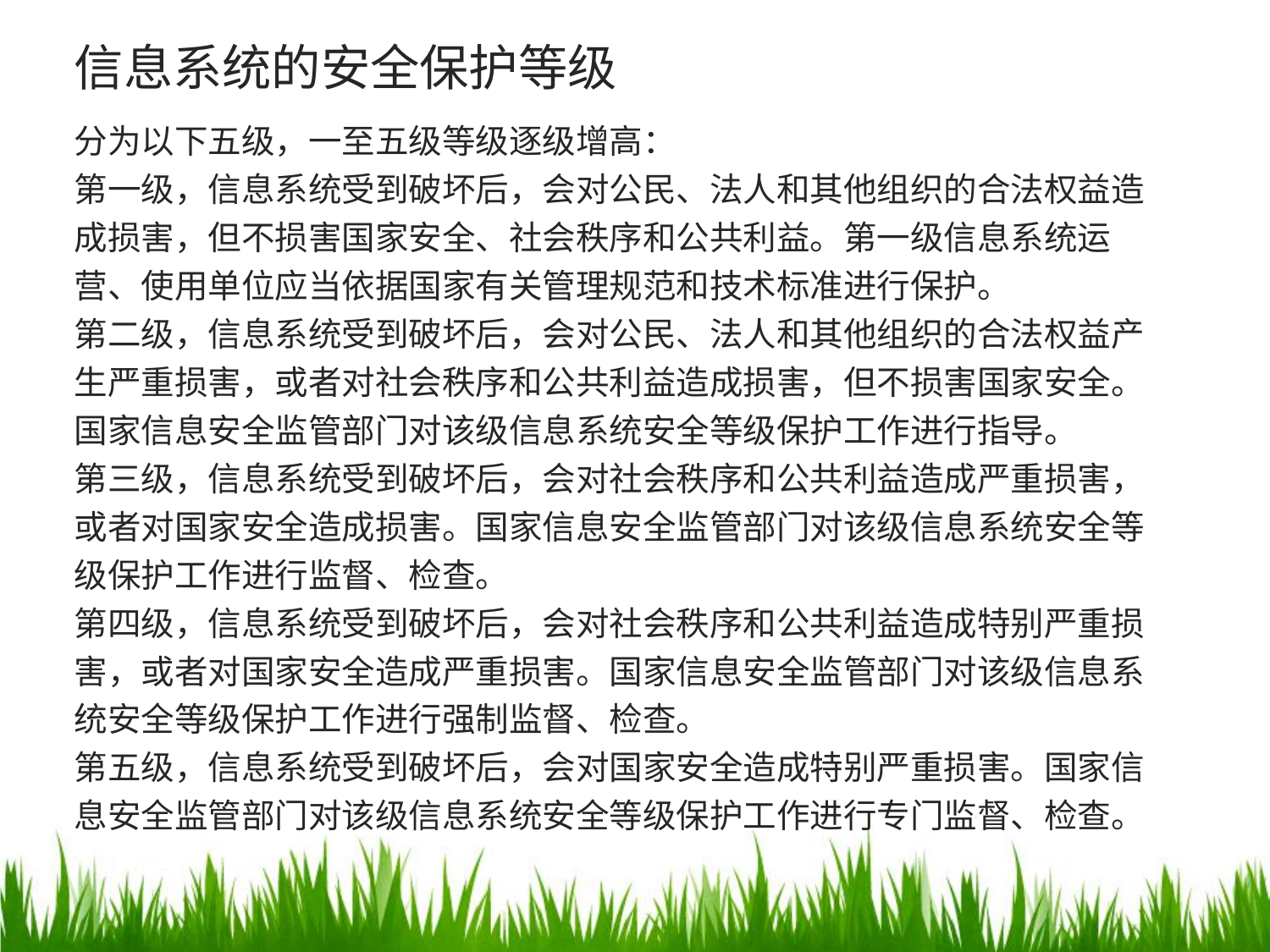

信息系统的安全保护等级
分为以下五级，一至五级等级逐级增高：
第一级，信息系统受到破坏后，会对公民、法人和其他组织的合法权益造成损害，但不损害国家安全、社会秩序和公共利益。第一级信息系统运营、使用单位应当依据国家有关管理规范和技术标准进行保护。
第二级，信息系统受到破坏后，会对公民、法人和其他组织的合法权益产生严重损害，或者对社会秩序和公共利益造成损害，但不损害国家安全。国家信息安全监管部门对该级信息系统安全等级保护工作进行指导。
第三级，信息系统受到破坏后，会对社会秩序和公共利益造成严重损害，或者对国家安全造成损害。国家信息安全监管部门对该级信息系统安全等级保护工作进行监督、检查。
第四级，信息系统受到破坏后，会对社会秩序和公共利益造成特别严重损害，或者对国家安全造成严重损害。国家信息安全监管部门对该级信息系统安全等级保护工作进行强制监督、检查。
第五级，信息系统受到破坏后，会对国家安全造成特别严重损害。国家信息安全监管部门对该级信息系统安全等级保护工作进行专门监督、检查。